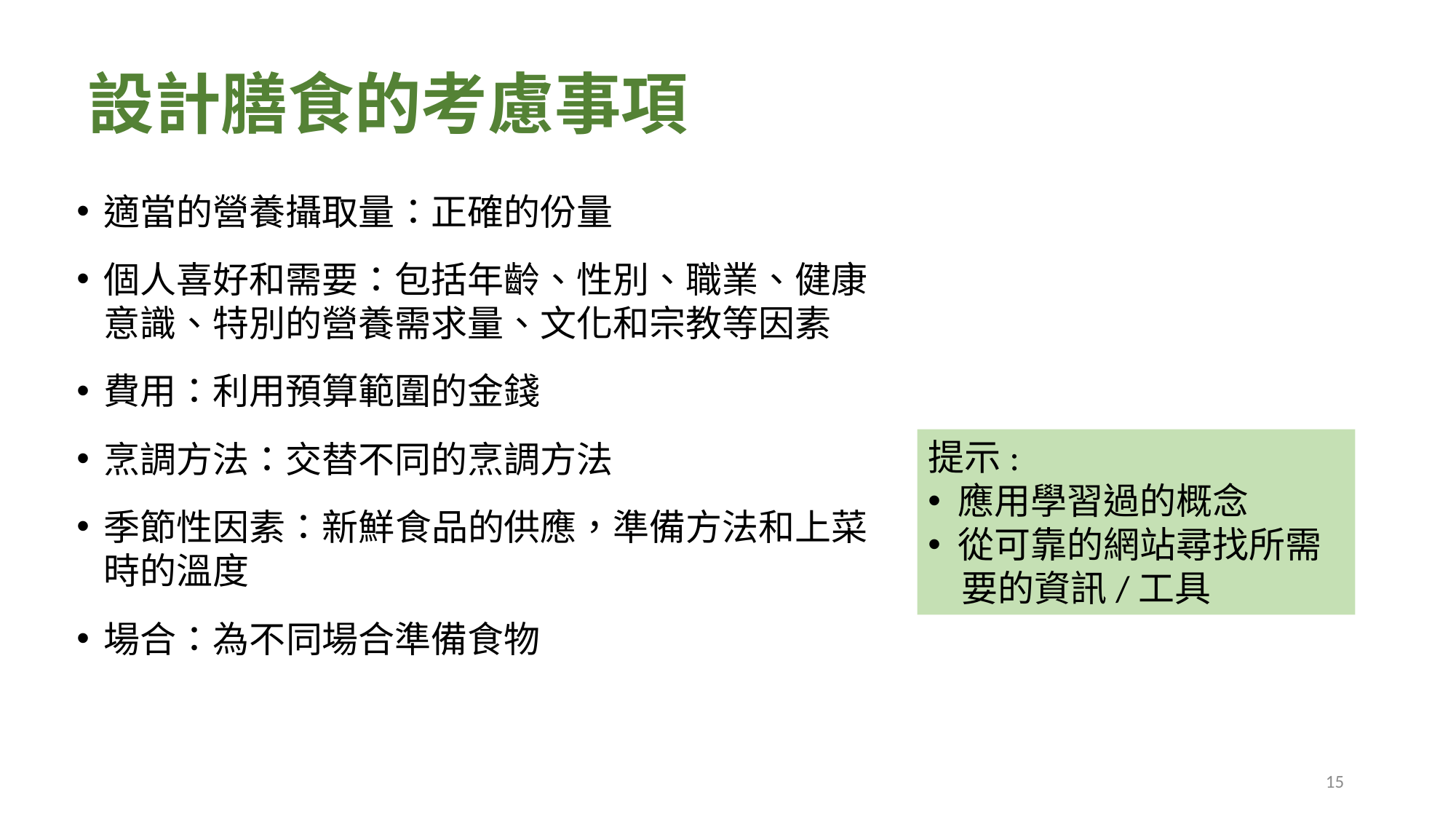

# 設計膳食的考慮事項
適當的營養攝取量：正確的份量
個人喜好和需要：包括年齡、性別、職業、健康意識、特別的營養需求量、文化和宗教等因素
費用：利用預算範圍的金錢
烹調方法：交替不同的烹調方法
季節性因素：新鮮食品的供應，準備方法和上菜時的溫度
場合：為不同場合準備食物
提示:
 應用學習過的概念
 從可靠的網站尋找所需
   要的資訊/工具
15